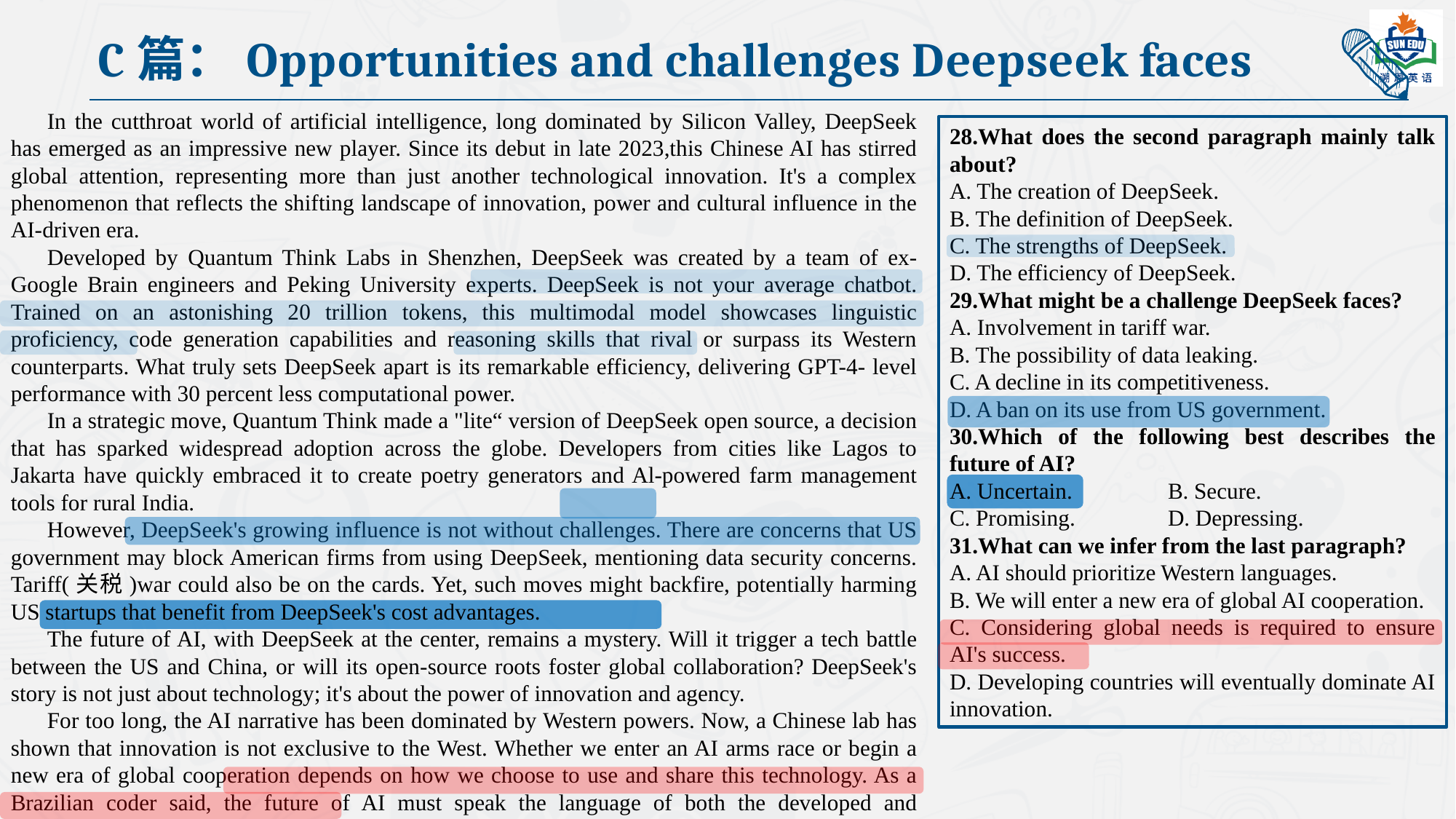

C篇：Opportunities and challenges Deepseek faces
In the cutthroat world of artificial intelligence, long dominated by Silicon Valley, DeepSeek has emerged as an impressive new player. Since its debut in late 2023,this Chinese AI has stirred global attention, representing more than just another technological innovation. It's a complex phenomenon that reflects the shifting landscape of innovation, power and cultural influence in the AI-driven era.
Developed by Quantum Think Labs in Shenzhen, DeepSeek was created by a team of ex-Google Brain engineers and Peking University experts. DeepSeek is not your average chatbot. Trained on an astonishing 20 trillion tokens, this multimodal model showcases linguistic proficiency, code generation capabilities and reasoning skills that rival or surpass its Western counterparts. What truly sets DeepSeek apart is its remarkable efficiency, delivering GPT-4- level performance with 30 percent less computational power.
In a strategic move, Quantum Think made a "lite“ version of DeepSeek open source, a decision that has sparked widespread adoption across the globe. Developers from cities like Lagos to Jakarta have quickly embraced it to create poetry generators and Al-powered farm management tools for rural India.
However, DeepSeek's growing influence is not without challenges. There are concerns that US government may block American firms from using DeepSeek, mentioning data security concerns. Tariff(关税)war could also be on the cards. Yet, such moves might backfire, potentially harming US startups that benefit from DeepSeek's cost advantages.
The future of AI, with DeepSeek at the center, remains a mystery. Will it trigger a tech battle between the US and China, or will its open-source roots foster global collaboration? DeepSeek's story is not just about technology; it's about the power of innovation and agency.
For too long, the AI narrative has been dominated by Western powers. Now, a Chinese lab has shown that innovation is not exclusive to the West. Whether we enter an AI arms race or begin a new era of global cooperation depends on how we choose to use and share this technology. As a Brazilian coder said, the future of AI must speak the language of both the developed and developing world to truly succeed.
28.What does the second paragraph mainly talk about?
A. The creation of DeepSeek.
B. The definition of DeepSeek.
C. The strengths of DeepSeek.
D. The efficiency of DeepSeek.
29.What might be a challenge DeepSeek faces?
A. Involvement in tariff war.
B. The possibility of data leaking.
C. A decline in its competitiveness.
D. A ban on its use from US government.
30.Which of the following best describes the future of AI?
A. Uncertain. 	B. Secure.
C. Promising. 	D. Depressing.
31.What can we infer from the last paragraph?
A. AI should prioritize Western languages.
B. We will enter a new era of global AI cooperation.
C. Considering global needs is required to ensure AI's success.
D. Developing countries will eventually dominate AI innovation.